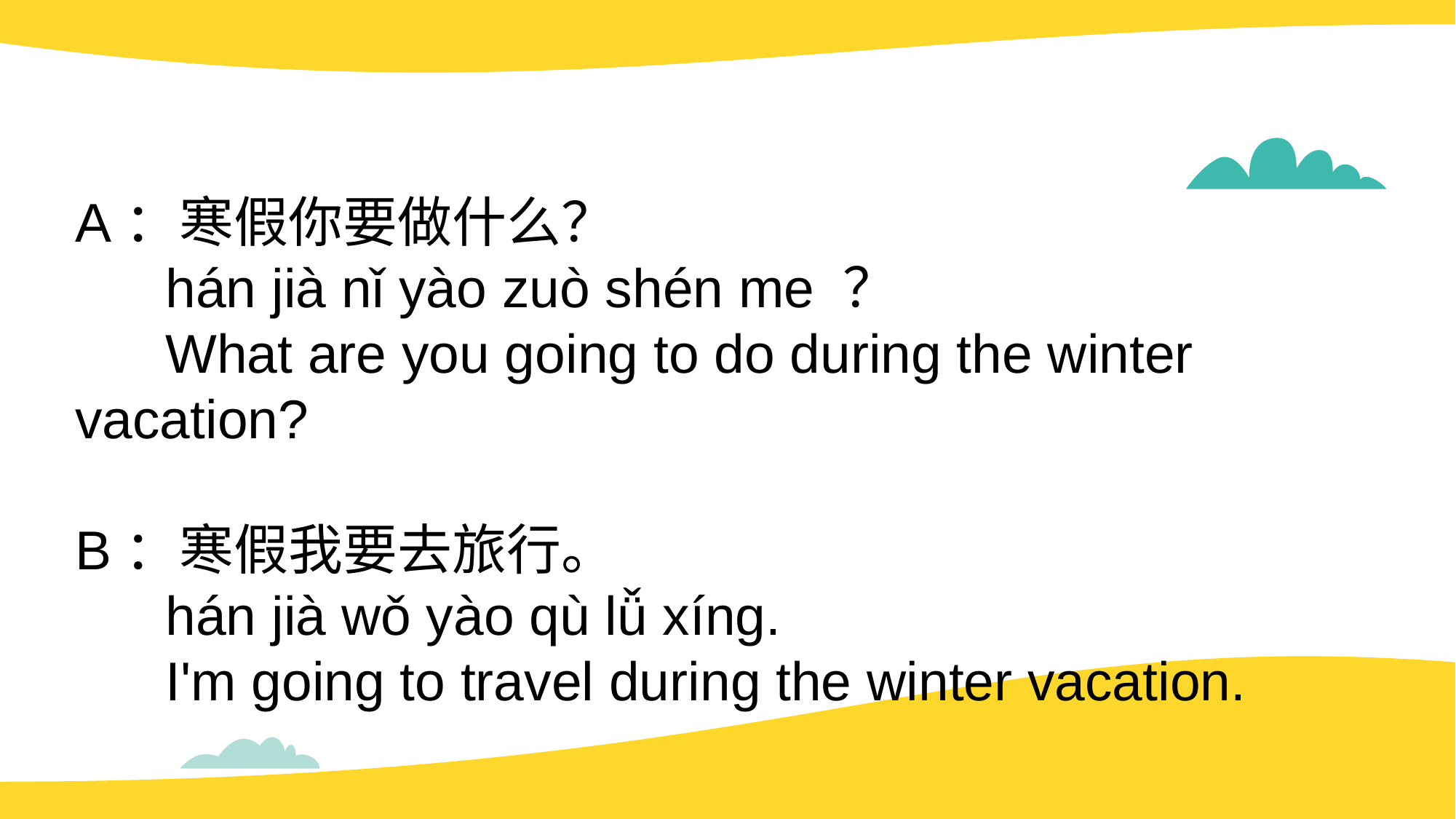

A：寒假你要做什么？
      hán jià nǐ yào zuò shén me ？
      What are you going to do during the winter vacation?

B：寒假我要去旅行。
      hán jià wǒ yào qù lǚ xíng.
      I'm going to travel during the winter vacation.